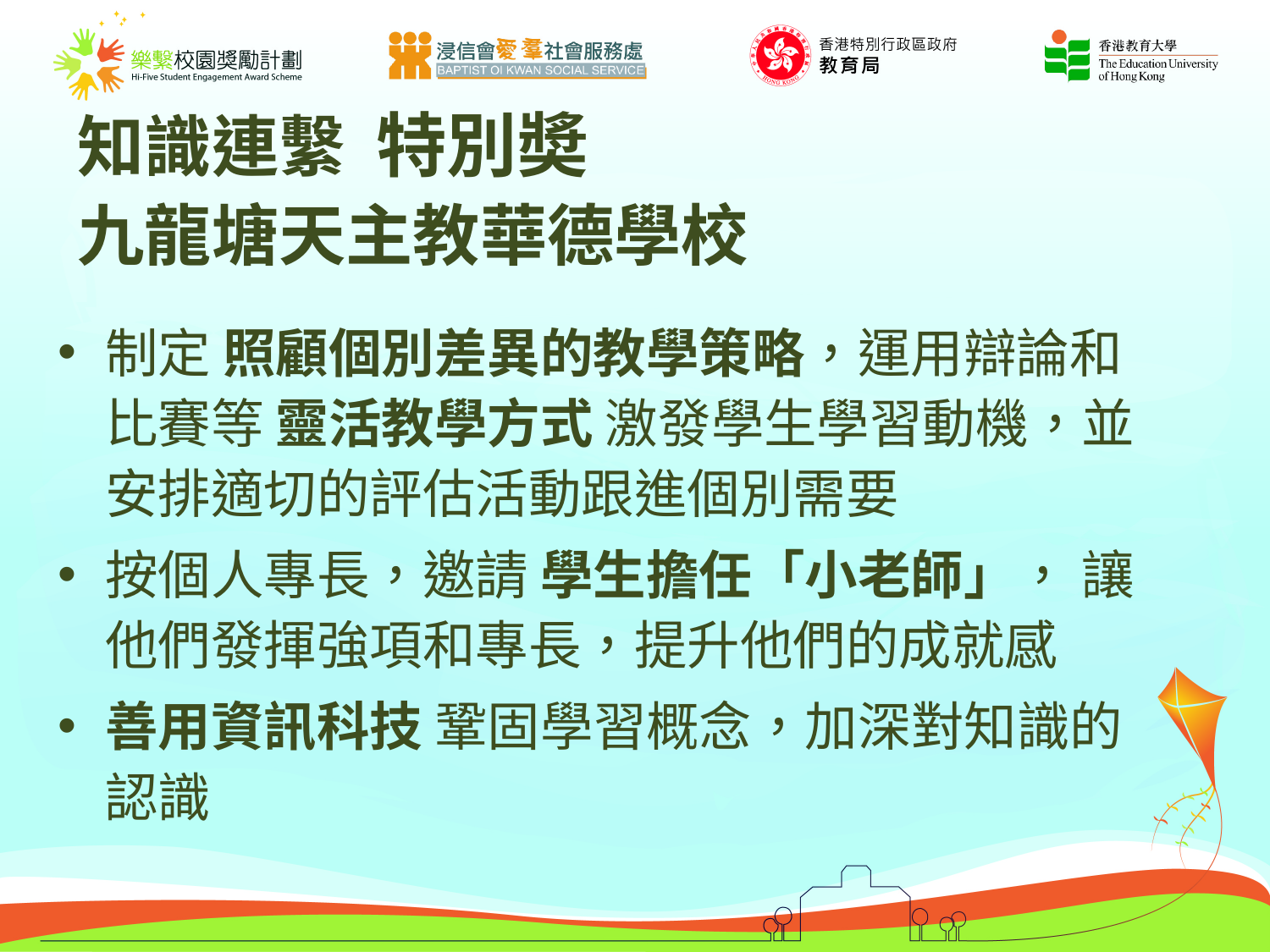

# 知識連繫  特別奬 九龍塘天主教華德學校
制定 照顧個別差異的教學策略，運用辯論和比賽等 靈活教學方式 激發學生學習動機，並安排適切的評估活動跟進個別需要
按個人專長，邀請 學生擔任「小老師」， 讓他們發揮強項和專長，提升他們的成就感
善用資訊科技 鞏固學習概念，加深對知識的認識